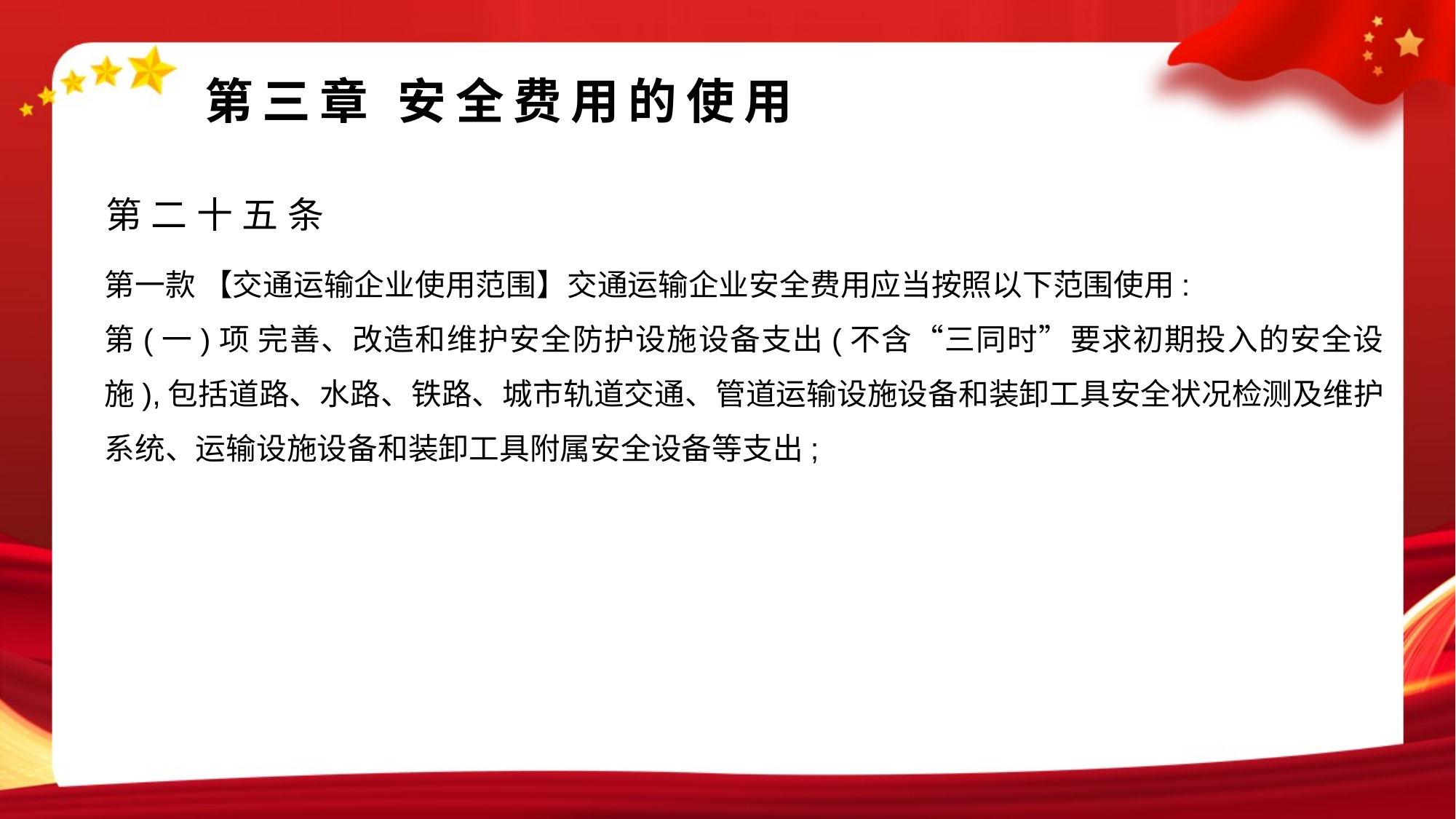

#
第三章 安全费用的使用
第二十五条
第一款 【交通运输企业使用范围】交通运输企业安全费用应当按照以下范围使用:
第(一)项 完善、改造和维护安全防护设施设备支出(不含“三同时”要求初期投入的安全设施),包括道路、水路、铁路、城市轨道交通、管道运输设施设备和装卸工具安全状况检测及维护系统、运输设施设备和装卸工具附属安全设备等支出;